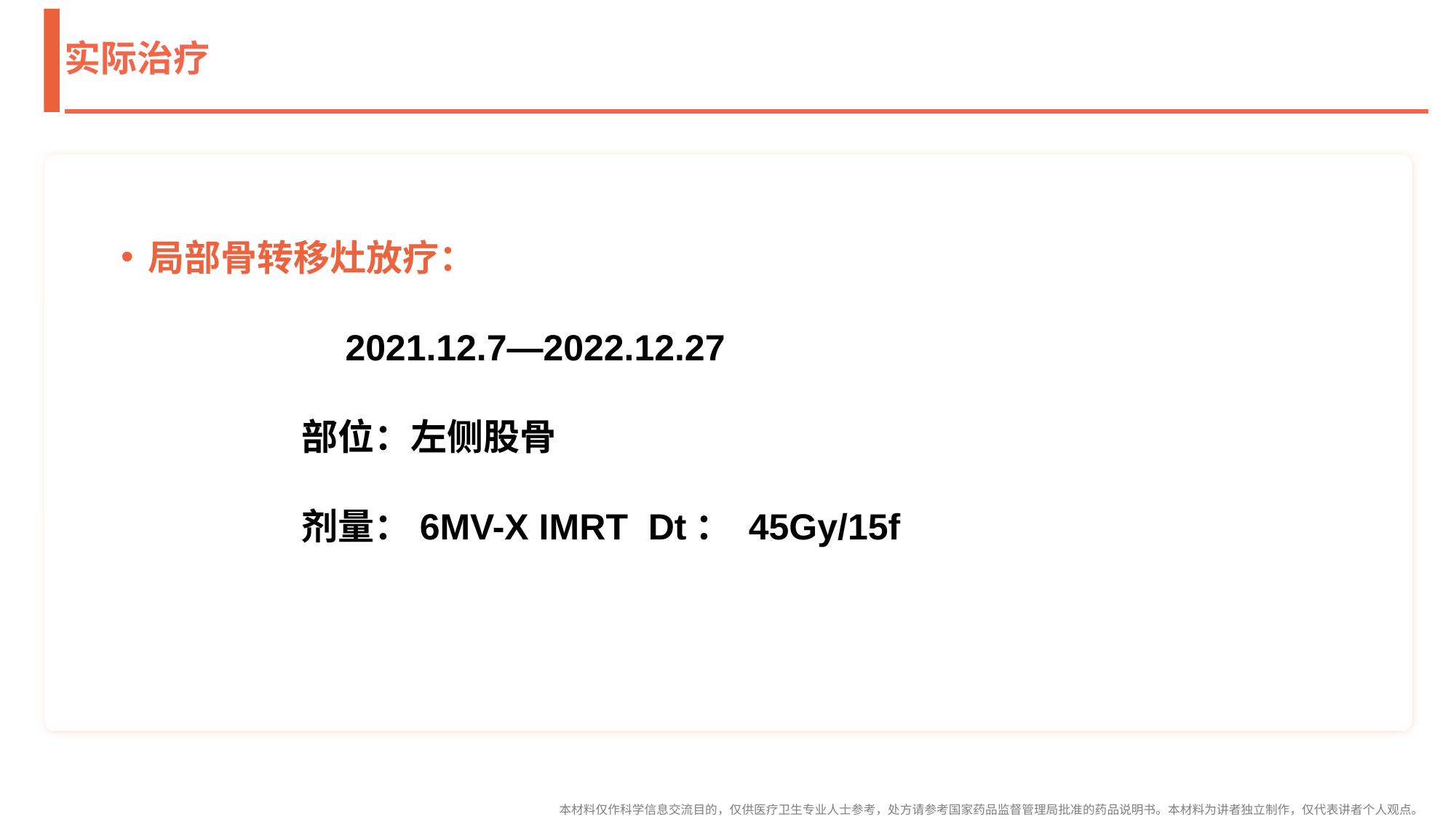

# 实际治疗

局部骨转移灶放疗：
                      2021.12.7—2022.12.27
                     部位：左侧股骨
                     剂量：6MV-X IMRT  Dt： 45Gy/15f